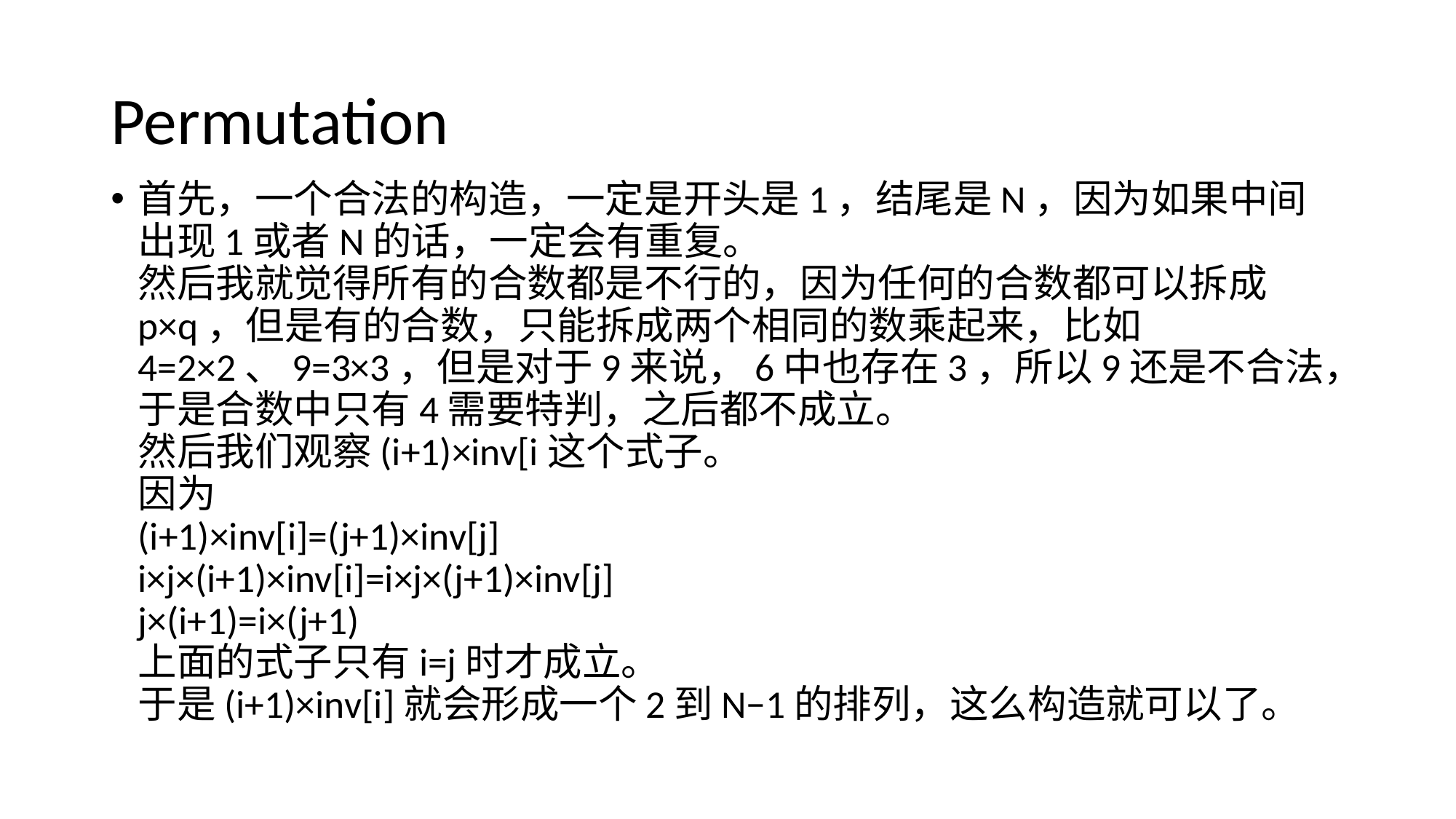

# Permutation
首先，一个合法的构造，一定是开头是1，结尾是N，因为如果中间出现1或者N的话，一定会有重复。
然后我就觉得所有的合数都是不行的，因为任何的合数都可以拆成p×q，但是有的合数，只能拆成两个相同的数乘起来，比如4=2×2、9=3×3，但是对于9来说，6中也存在3，所以9还是不合法，于是合数中只有4需要特判，之后都不成立。
然后我们观察(i+1)×inv[i这个式子。
因为
(i+1)×inv[i]=(j+1)×inv[j]
i×j×(i+1)×inv[i]=i×j×(j+1)×inv[j]
j×(i+1)=i×(j+1)
上面的式子只有i=j时才成立。
于是(i+1)×inv[i]就会形成一个2到N−1的排列，这么构造就可以了。